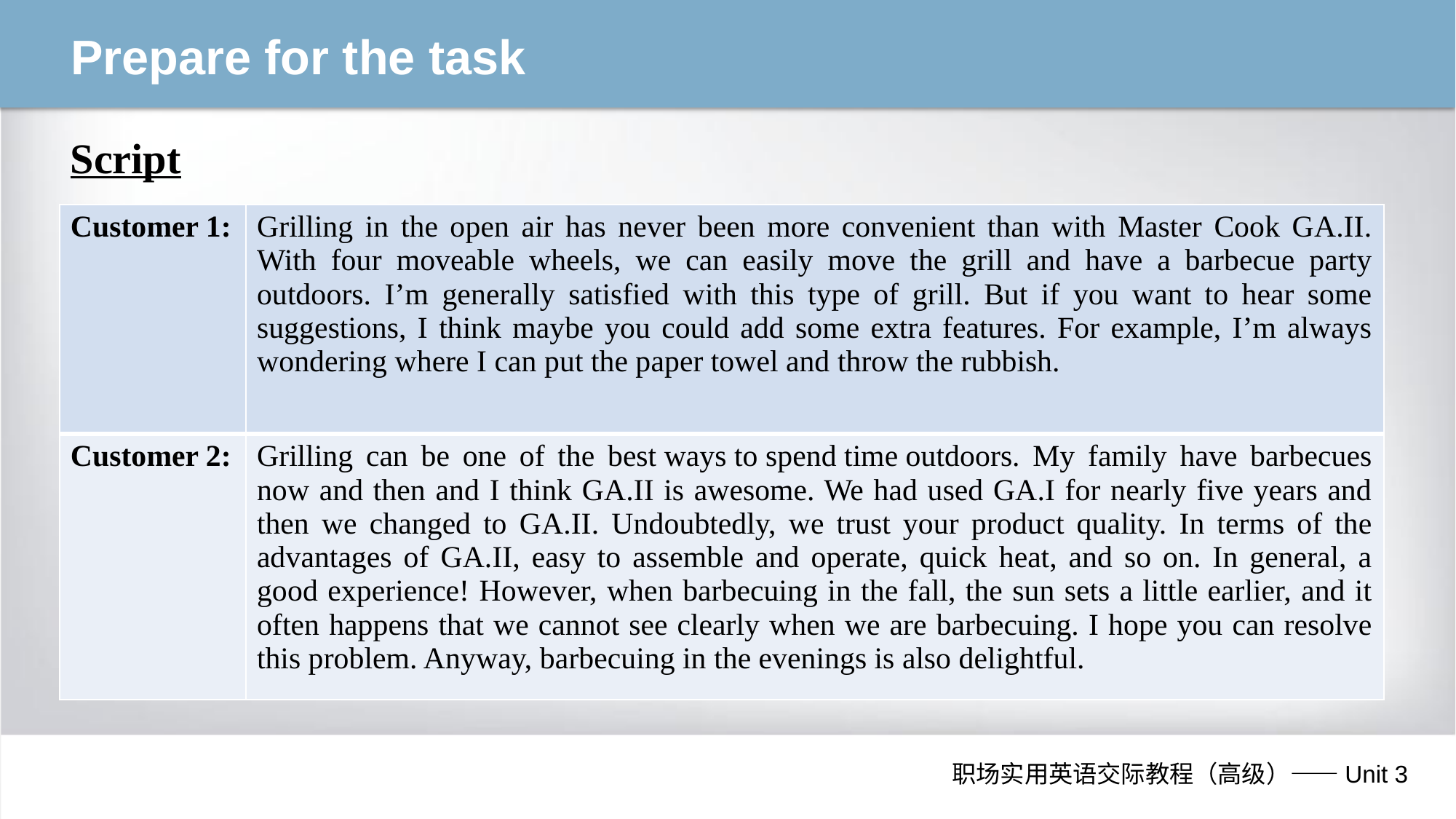

Prepare for the task
Script
| Customer 1: | Grilling in the open air has never been more convenient than with Master Cook GA.II. With four moveable wheels, we can easily move the grill and have a barbecue party outdoors. I’m generally satisfied with this type of grill. But if you want to hear some suggestions, I think maybe you could add some extra features. For example, I’m always wondering where I can put the paper towel and throw the rubbish. |
| --- | --- |
| Customer 2: | Grilling can be one of the best ways to spend time outdoors. My family have barbecues now and then and I think GA.II is awesome. We had used GA.I for nearly five years and then we changed to GA.II. Undoubtedly, we trust your product quality. In terms of the advantages of GA.II, easy to assemble and operate, quick heat, and so on. In general, a good experience! However, when barbecuing in the fall, the sun sets a little earlier, and it often happens that we cannot see clearly when we are barbecuing. I hope you can resolve this problem. Anyway, barbecuing in the evenings is also delightful. |
职场实用英语交际教程（高级）——Unit 3